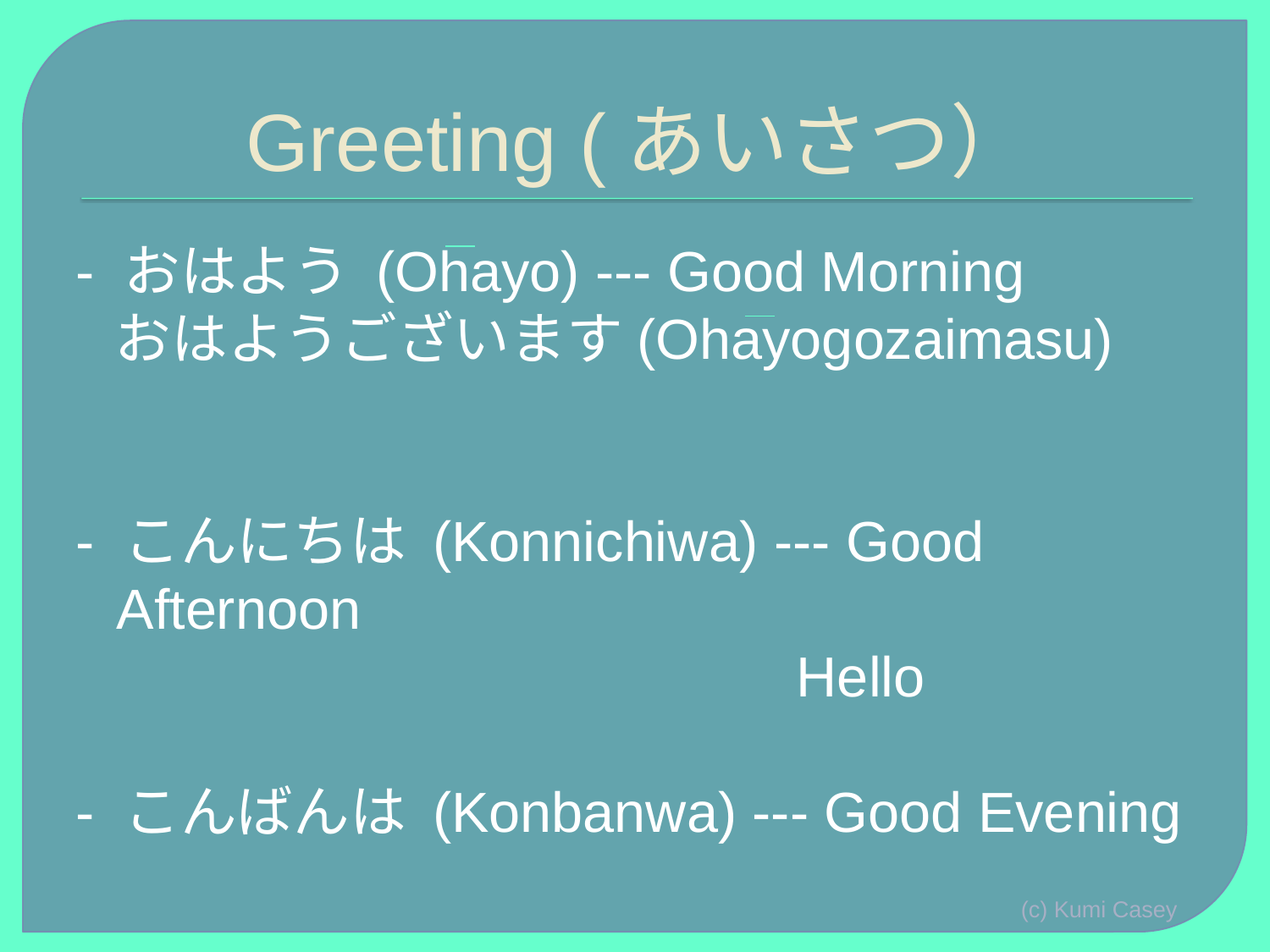

# Greeting (あいさつ）
- おはよう (Ohayo) --- Good Morning
  おはようございます(Ohayogozaimasu)

- こんにちは (Konnichiwa) --- Good Afternoon
                                              Hello

- こんばんは (Konbanwa) --- Good Evening
(c) Kumi Casey